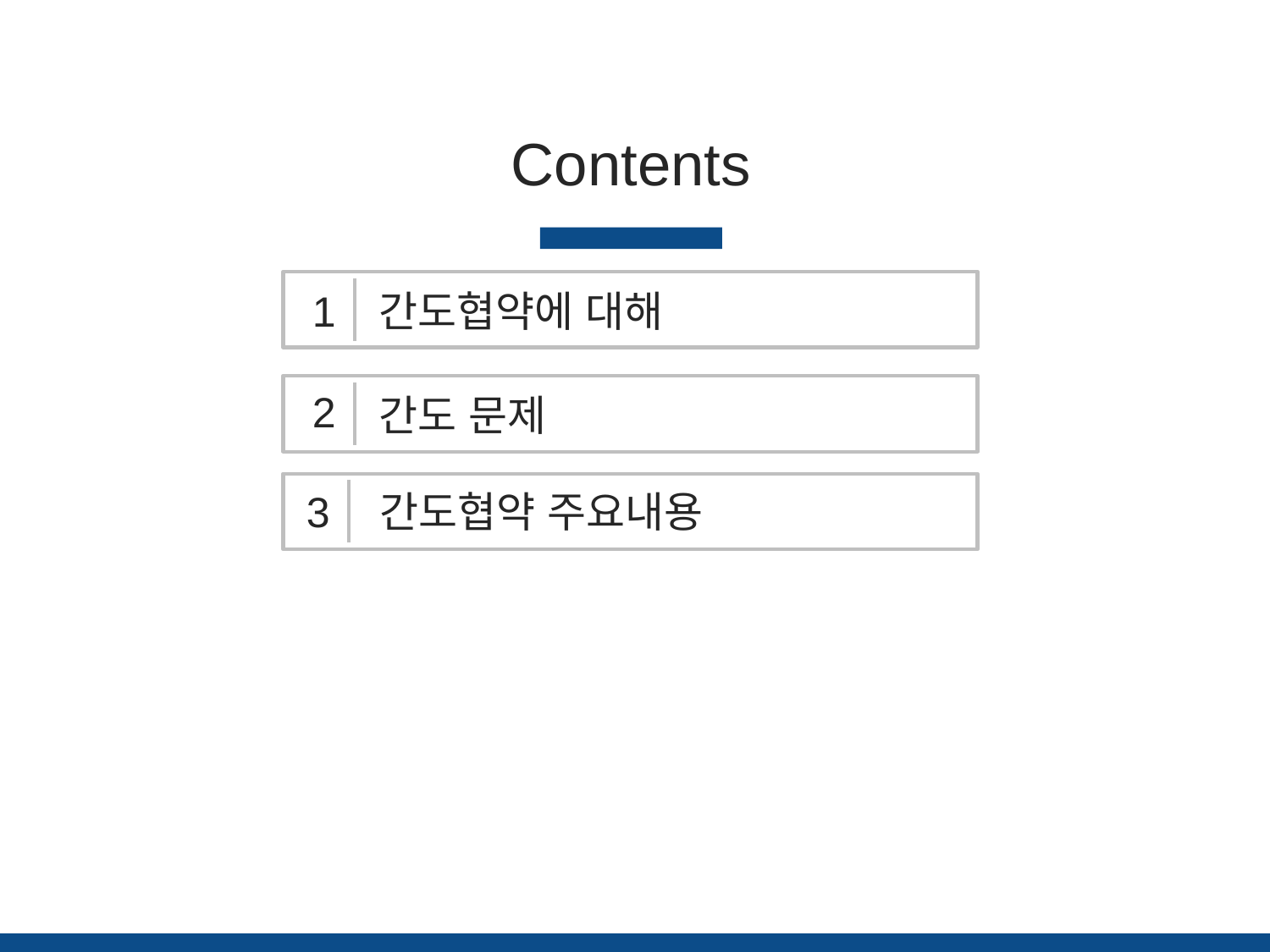

Contents

1
간도협약에 대해

2
간도 문제

3
간도협약 주요내용